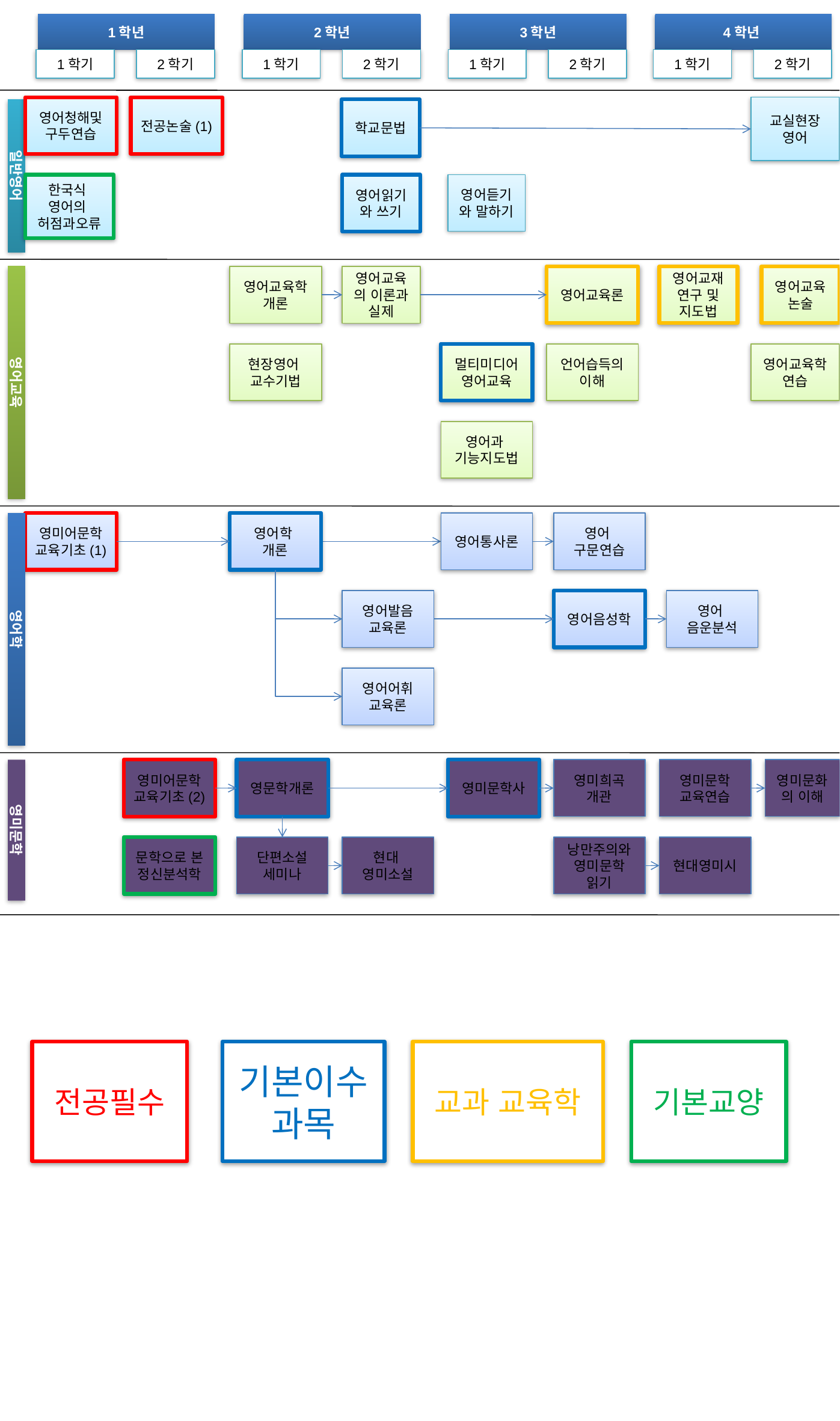

1학년
2학년
3학년
4학년
1학기
2학기
1학기
2학기
1학기
2학기
1학기
2학기
영어청해및 구두연습
전공논술(1)
교실현장 영어
일반영어
학교문법
한국식
영어의
허점과오류
영어읽기 와 쓰기
영어듣기와 말하기
영어교육
영어교육학 개론
영어교육의 이론과 실제
영어교육론
영어교재 연구 및 지도법
영어교육 논술
현장영어
교수기법
멀티미디어 영어교육
언어습득의
이해
영어교육학 연습
영어과
기능지도법
영어학
영미어문학 교육기초(1)
영어학
개론
영어통사론
영어
구문연습
영어발음
교육론
영어음성학
영어
음운분석
영어어휘
교육론
영미문학
영미어문학 교육기초(2)
영문학개론
영미문학사
영미희곡
개관
영미문학
교육연습
영미문화
의 이해
문학으로 본 정신분석학
단편소설
세미나
현대
영미소설
낭만주의와
영미문학
읽기
현대영미시
전공필수
기본이수
과목
교과 교육학
기본교양